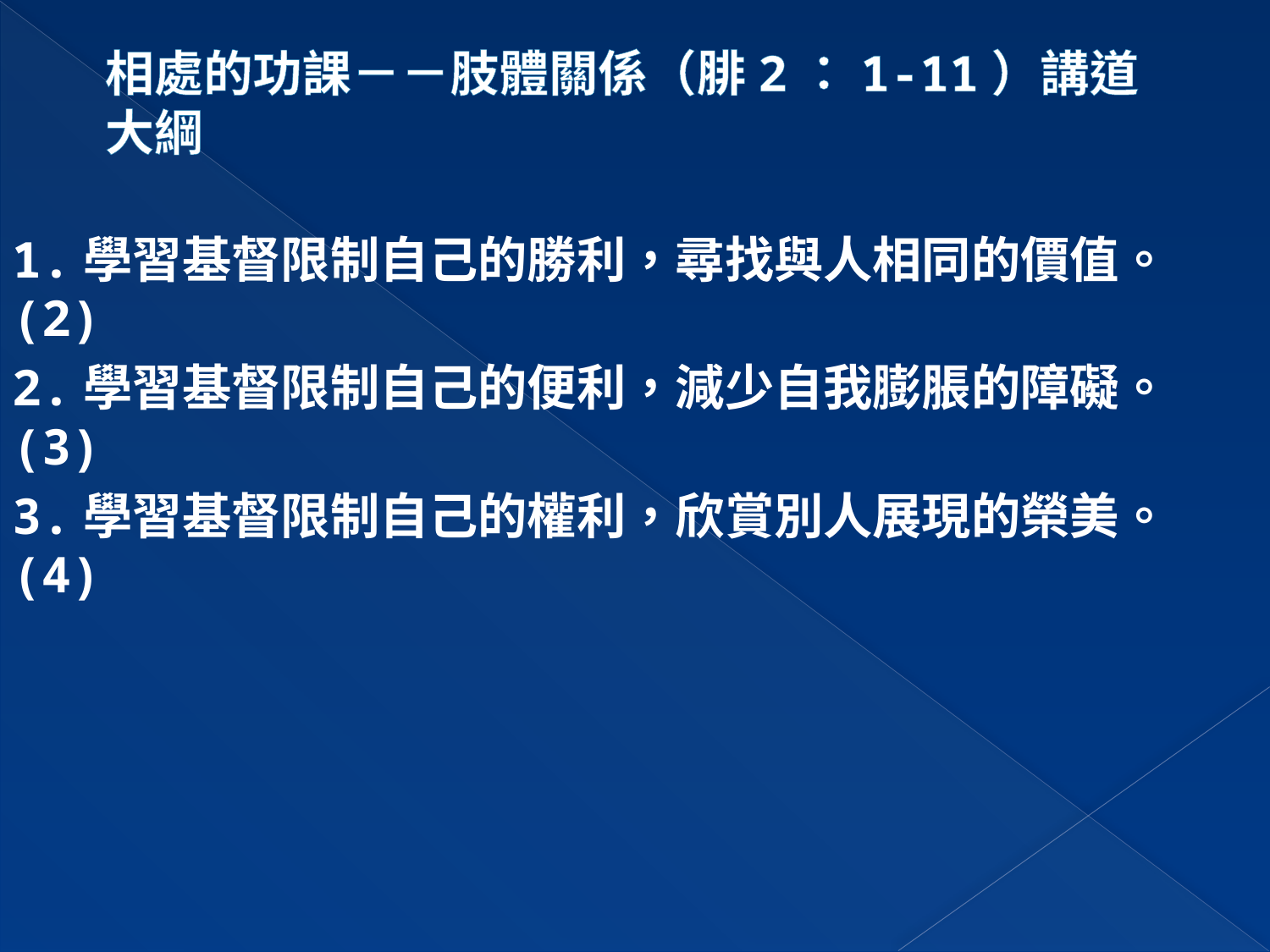

# 相處的功課－－肢體關係（腓2：1-11）講道大綱
1.學習基督限制自己的勝利，尋找與人相同的價值。(2)
2.學習基督限制自己的便利，減少自我膨脹的障礙。(3)
3.學習基督限制自己的權利，欣賞別人展現的榮美。(4)